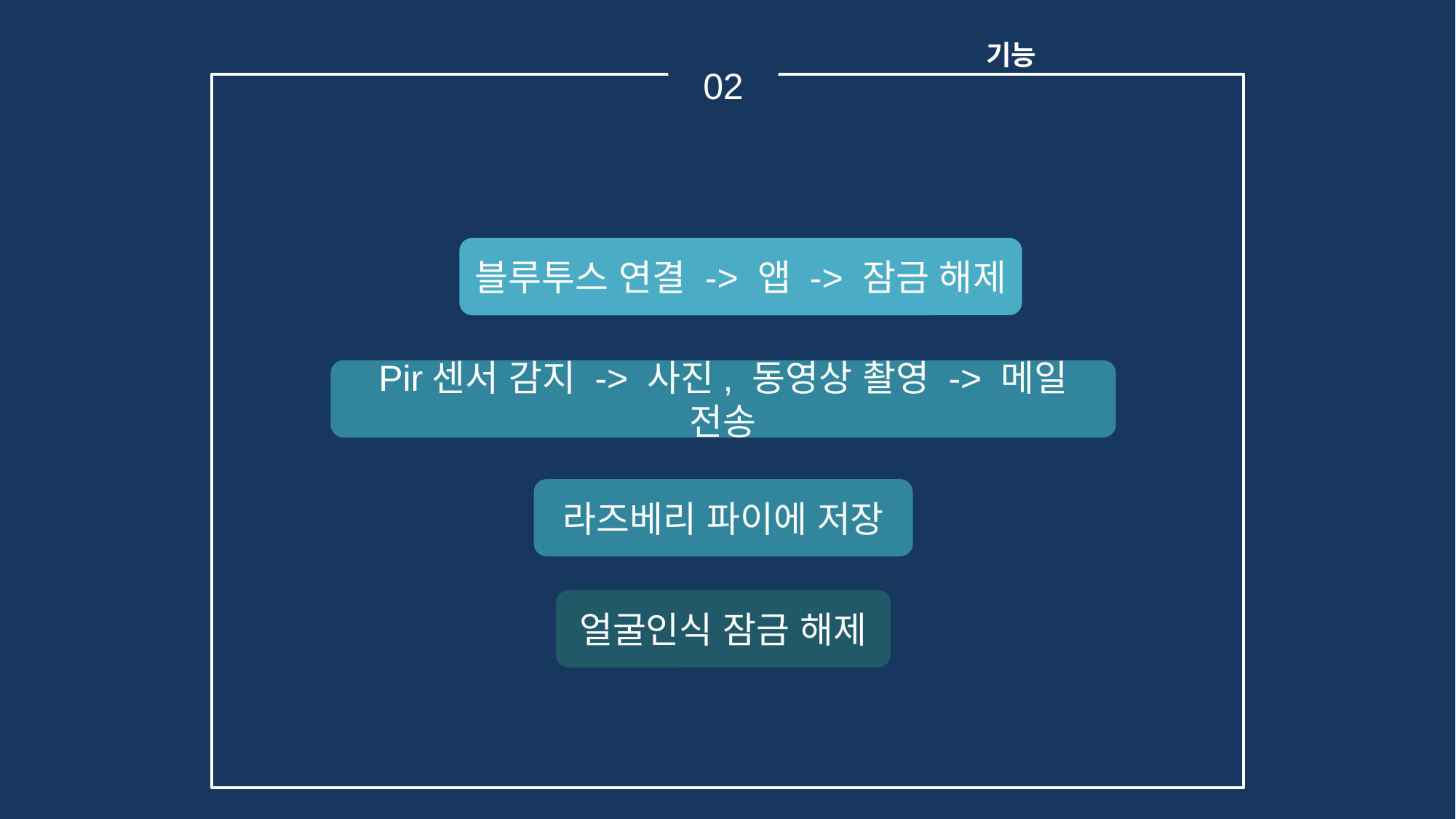

기능
02

블루투스 연결 -> 앱 -> 잠금 해제
Pir센서 감지 -> 사진, 동영상 촬영 -> 메일 전송
라즈베리 파이에 저장
얼굴인식 잠금 해제